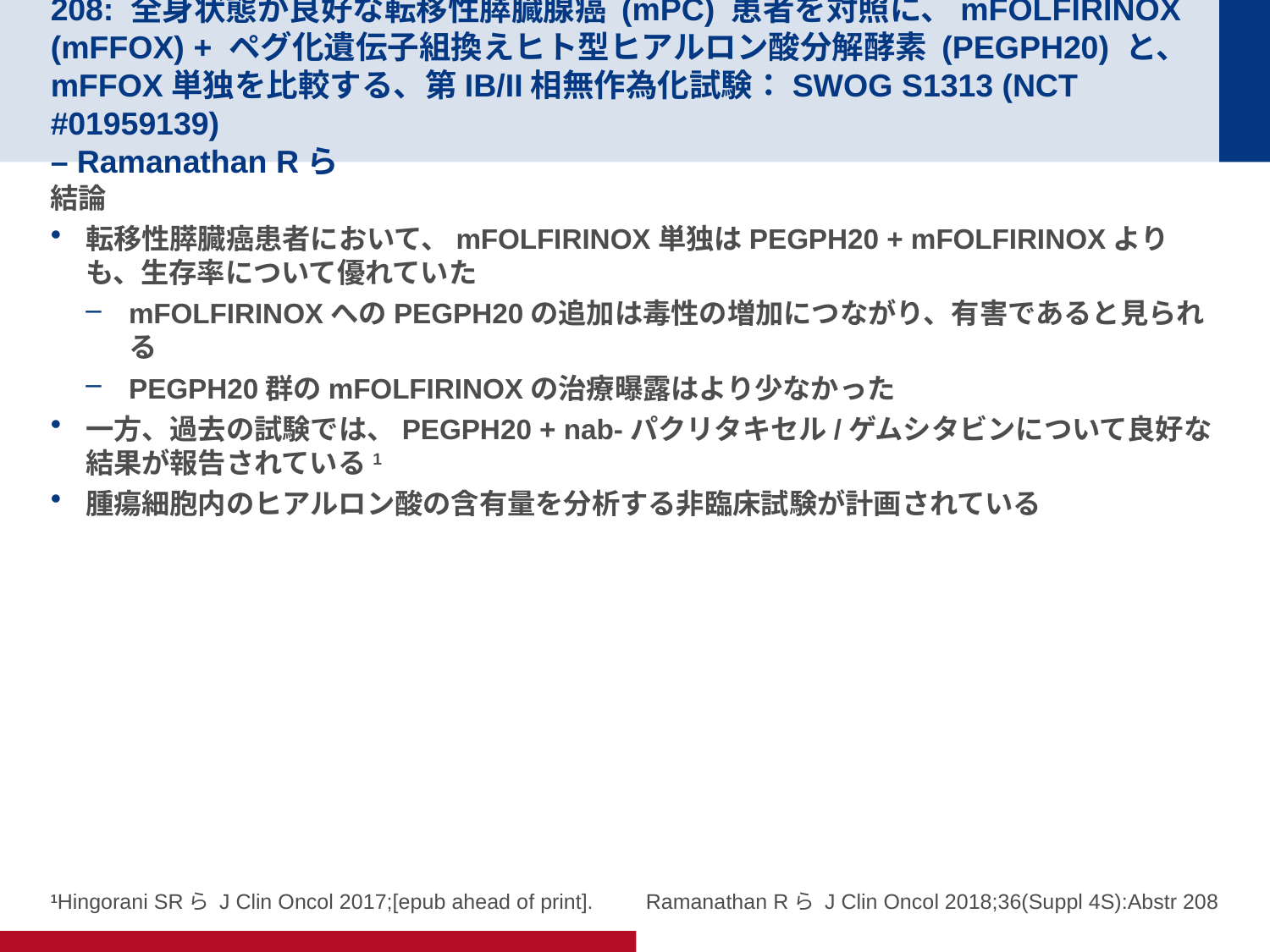

# 208: 全身状態が良好な転移性膵臓腺癌 (mPC) 患者を対照に、mFOLFIRINOX (mFFOX) + ペグ化遺伝子組換えヒト型ヒアルロン酸分解酵素 (PEGPH20) と、mFFOX単独を比較する、第IB/II相無作為化試験：SWOG S1313 (NCT #01959139) – Ramanathan Rら
結論
転移性膵臓癌患者において、mFOLFIRINOX単独はPEGPH20 + mFOLFIRINOXよりも、生存率について優れていた
mFOLFIRINOXへのPEGPH20の追加は毒性の増加につながり、有害であると見られる
PEGPH20群のmFOLFIRINOXの治療曝露はより少なかった
一方、過去の試験では、PEGPH20 + nab-パクリタキセル/ゲムシタビンについて良好な結果が報告されている1
腫瘍細胞内のヒアルロン酸の含有量を分析する非臨床試験が計画されている

1Hingorani SRら J Clin Oncol 2017;[epub ahead of print].
Ramanathan Rら J Clin Oncol 2018;36(Suppl 4S):Abstr 208